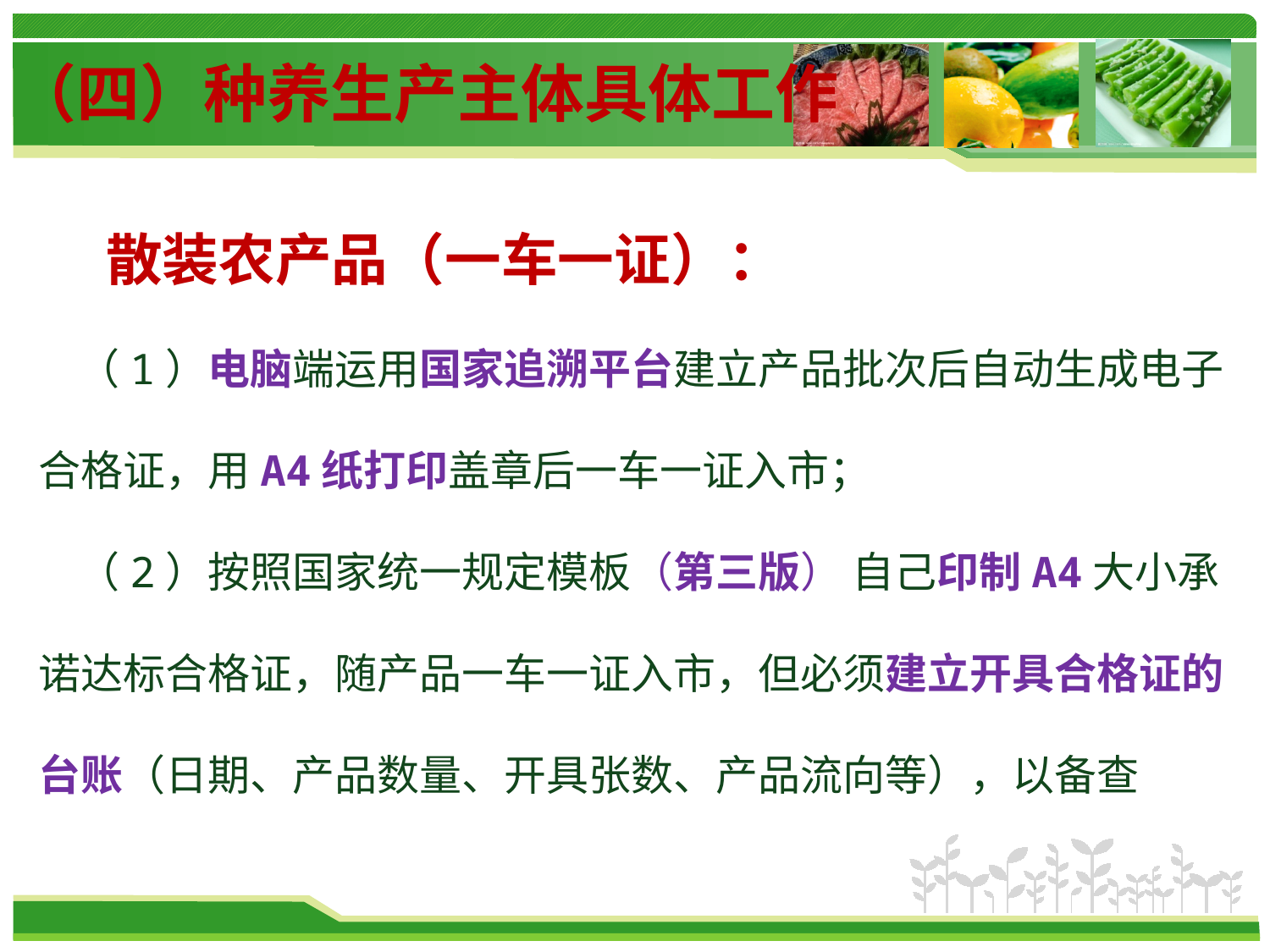

（四）种养生产主体具体工作

      散装农产品（一车一证）：
   （1）电脑端运用国家追溯平台建立产品批次后自动生成电子合格证，用A4纸打印盖章后一车一证入市；
   （2）按照国家统一规定模板（第三版） 自己印制A4大小承诺达标合格证，随产品一车一证入市，但必须建立开具合格证的台账（日期、产品数量、开具张数、产品流向等），以备查